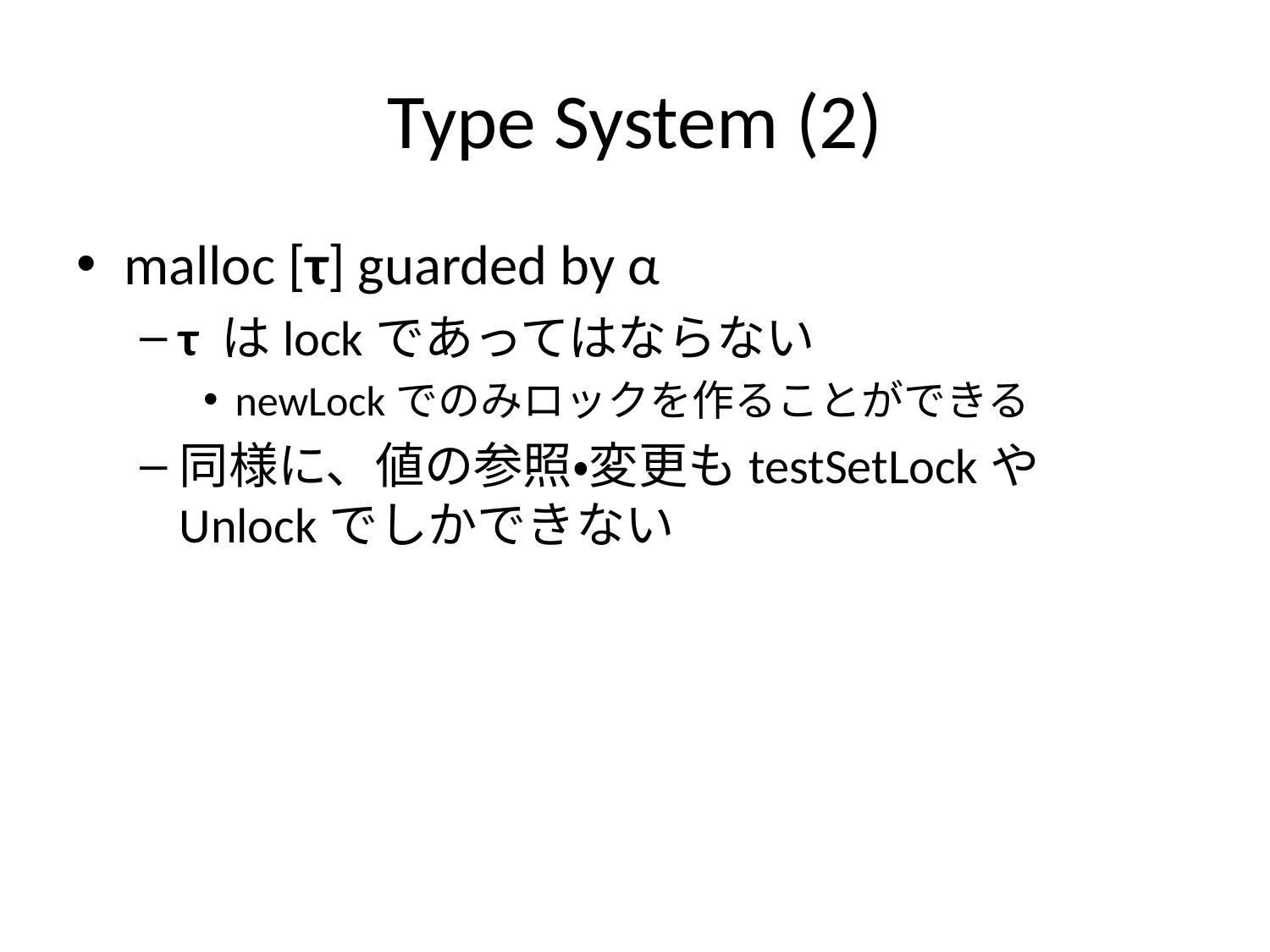

# Type System (2)
malloc [τ] guarded by α
τ はlockであってはならない
newLockでのみロックを作ることができる
同様に、値の参照・変更もtestSetLockや
Unlockでしかできない